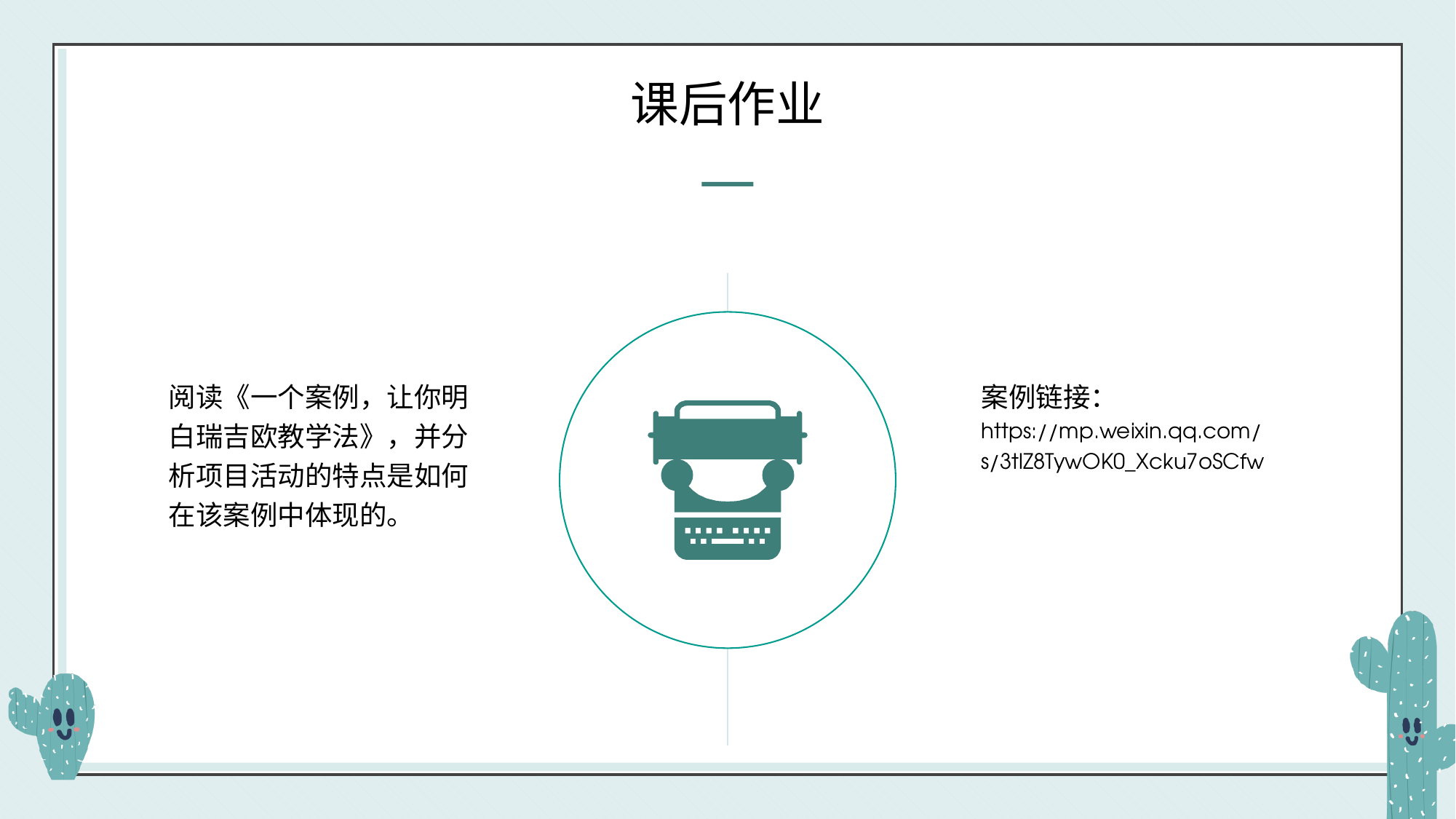

课后作业

阅读《一个案例，让你明白瑞吉欧教学法》，并分析项目活动的特点是如何在该案例中体现的。
案例链接：
https://mp.weixin.qq.com/s/3tlZ8TywOK0_Xcku7oSCfw